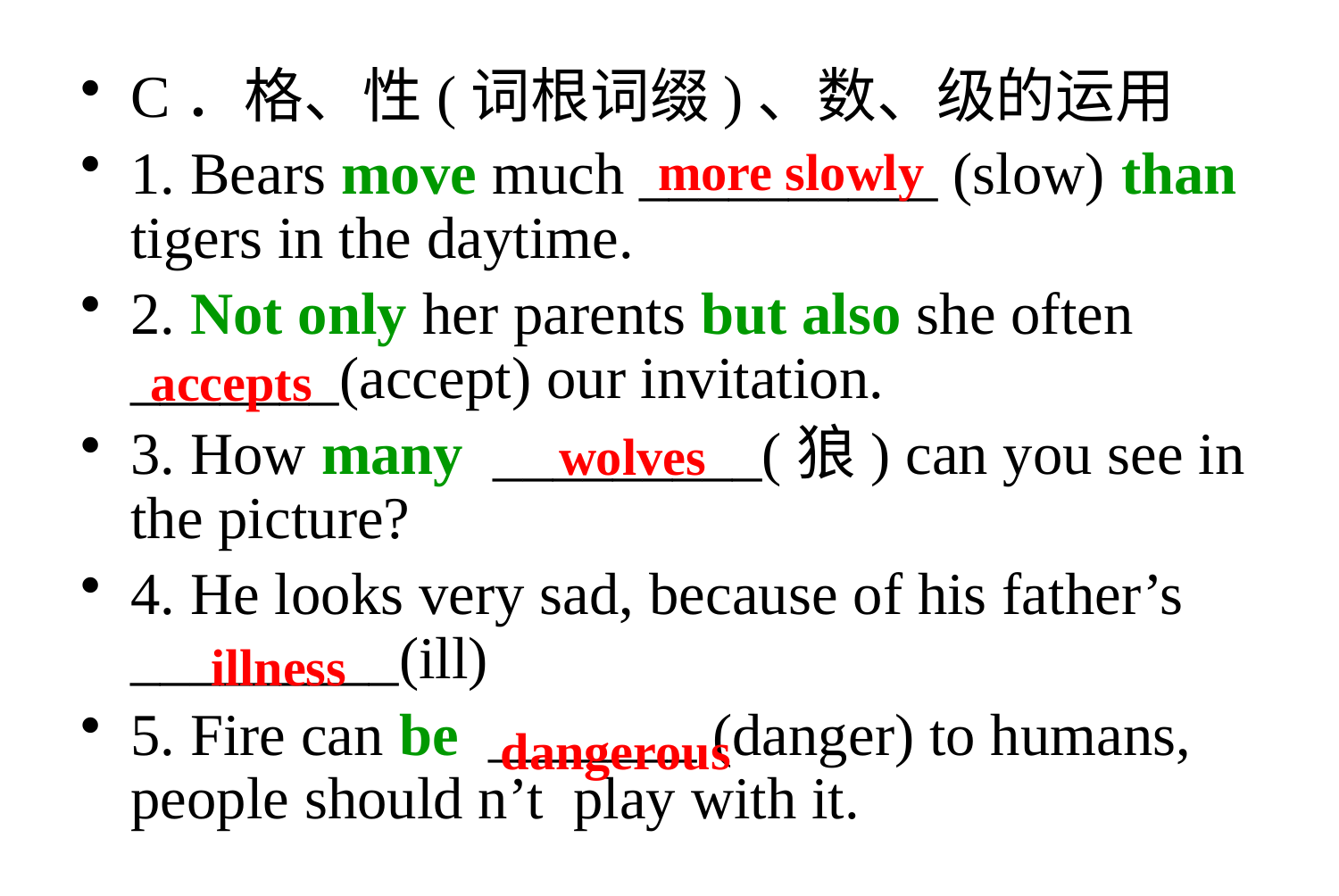

C．格、性(词根词缀)、数、级的运用
1. Bears move much __________ (slow) than tigers in the daytime.
2. Not only her parents but also she often _______(accept) our invitation.
3. How many  _________(狼) can you see in the picture?
4. He looks very sad, because of his father’s _________(ill)
5. Fire can be  _______ (danger) to humans, people should n’t  play with it.
more slowly
accepts
wolves
illness
dangerous